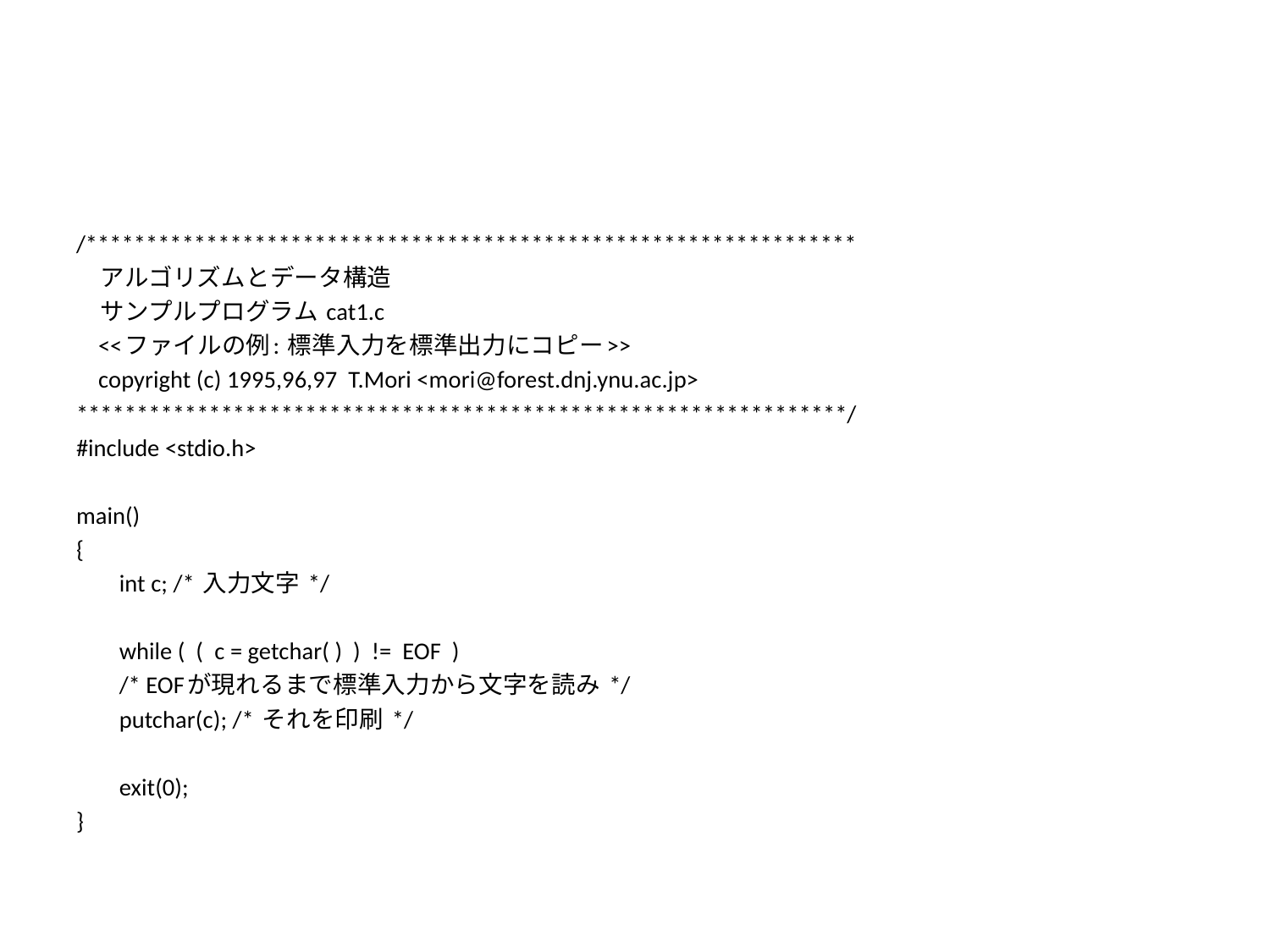

/****************************************************************
    アルゴリズムとデータ構造
    サンプルプログラム cat1.c
    <<ファイルの例: 標準入力を標準出力にコピー>>
    copyright (c) 1995,96,97  T.Mori <mori@forest.dnj.ynu.ac.jp>
****************************************************************/
#include <stdio.h>

main()
{
	int c; /* 入力文字 */

	while (  (  c = getchar( )  )  !=  EOF  )
	/* EOFが現れるまで標準入力から文字を読み */
		putchar(c); /* それを印刷 */

	exit(0);
}